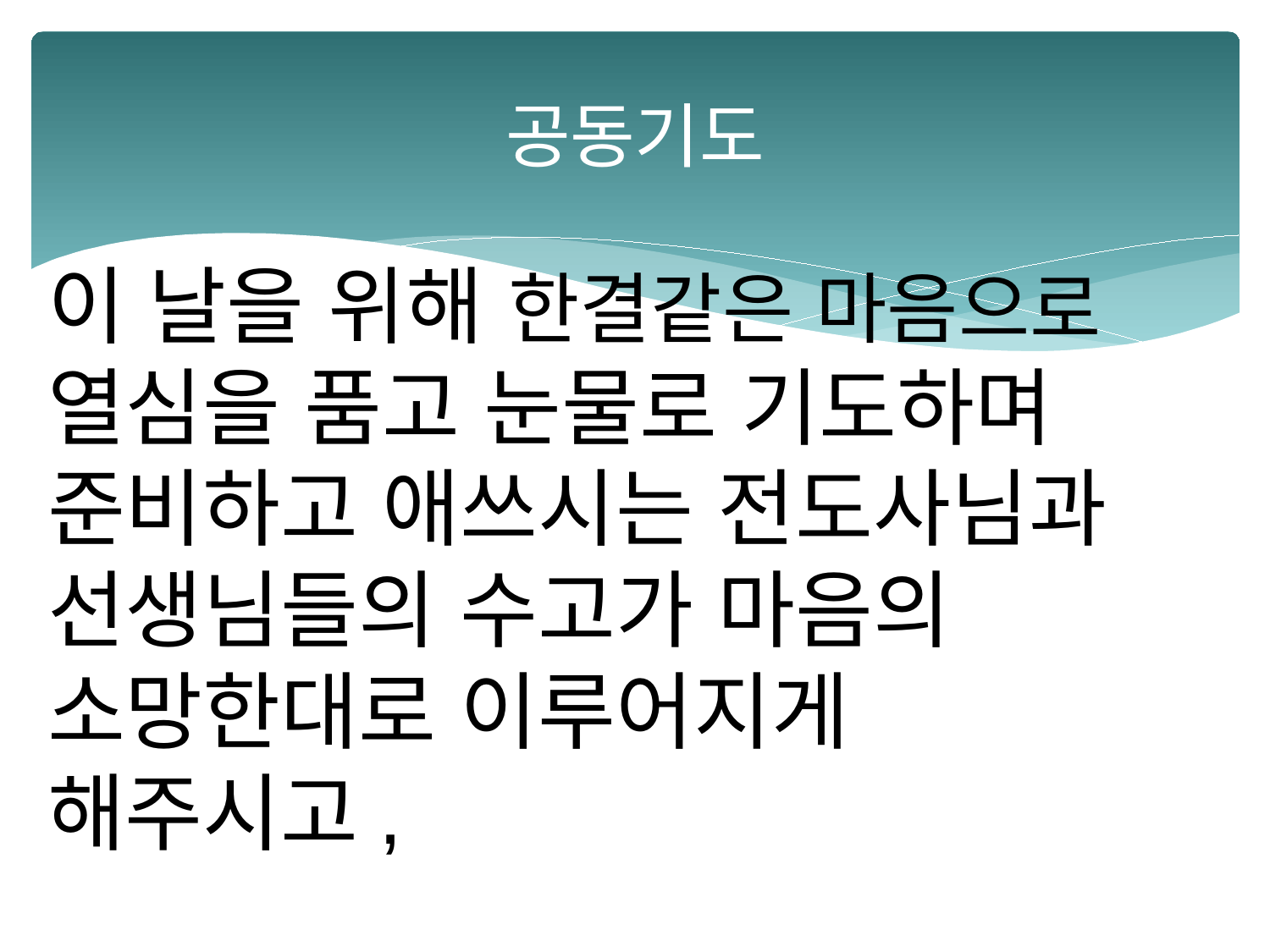

# 공동기도

이 날을 위해 한결같은 마음으로
열심을 품고 눈물로 기도하며
준비하고 애쓰시는 전도사님과
선생님들의 수고가 마음의
소망한대로 이루어지게
해주시고,